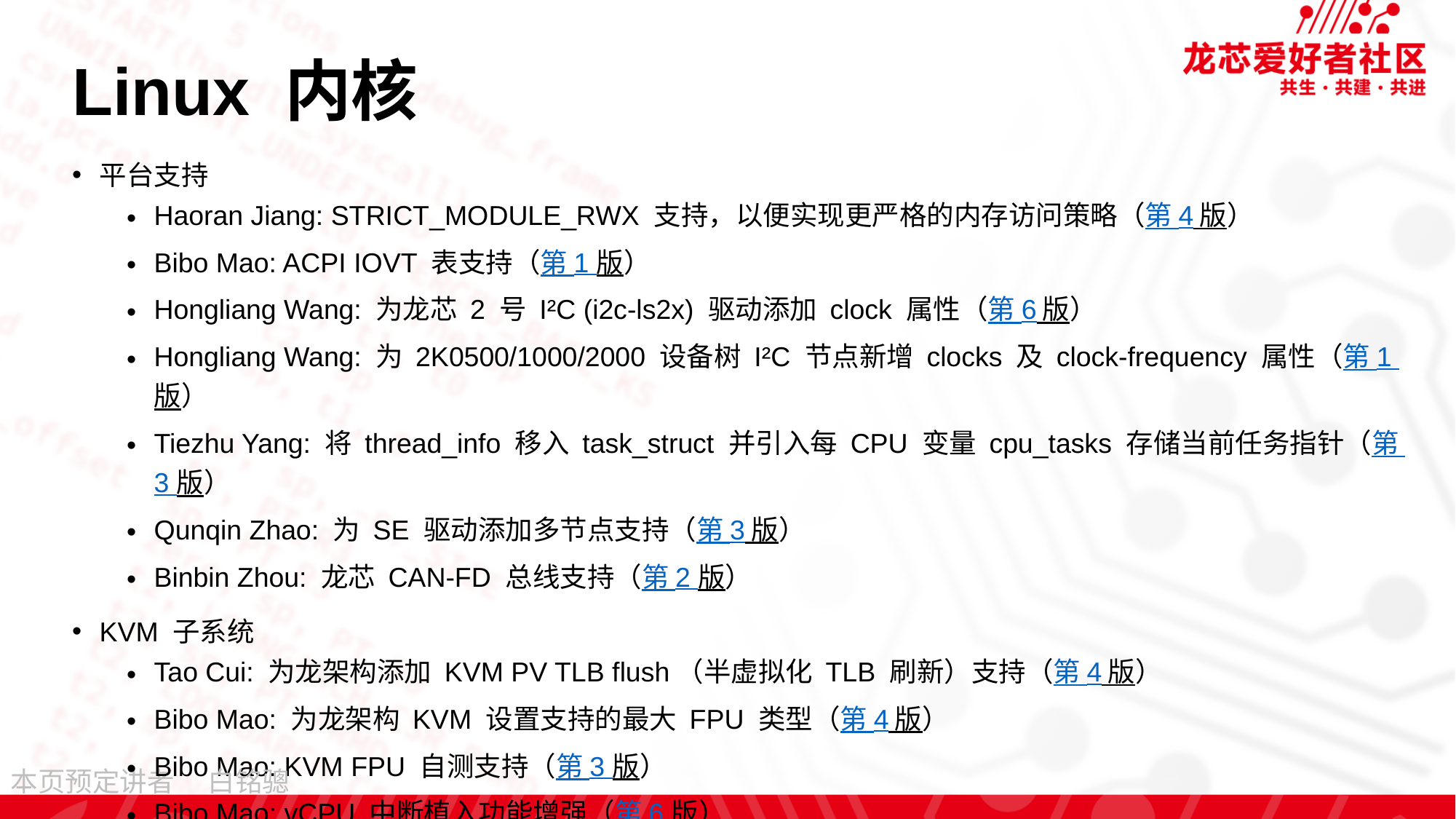

# Linux 内核
平台支持
Haoran Jiang: STRICT_MODULE_RWX 支持，以便实现更严格的内存访问策略（第 4 版）
Bibo Mao: ACPI IOVT 表支持（第 1 版）
Hongliang Wang: 为龙芯 2 号 I²C (i2c-ls2x) 驱动添加 clock​ 属性（第 6 版）
Hongliang Wang: 为 2K0500/1000/2000 设备树 I²C 节点新增 clocks 及 clock-frequency 属性（第 1 版）
Tiezhu Yang: 将 thread_info 移入 task_struct 并引入每 CPU 变量 cpu_tasks 存储当前任务指针（第 3 版）
Qunqin Zhao: 为 SE 驱动添加多节点支持（第 3 版）
Binbin Zhou: 龙芯 CAN-FD 总线支持（第 2 版）
KVM 子系统
Tao Cui: 为龙架构添加 KVM PV TLB flush（半虚拟化 TLB 刷新）支持（第 4 版）
Bibo Mao: 为龙架构 KVM 设置支持的最大 FPU 类型（第 4 版）
Bibo Mao: KVM FPU 自测支持（第 3 版）
Bibo Mao: vCPU 中断植入功能增强（第 6 版）
Bibo Mao: 使用 KVM 内部 API 传递内核模式中断（第 1 版）
白铭骢